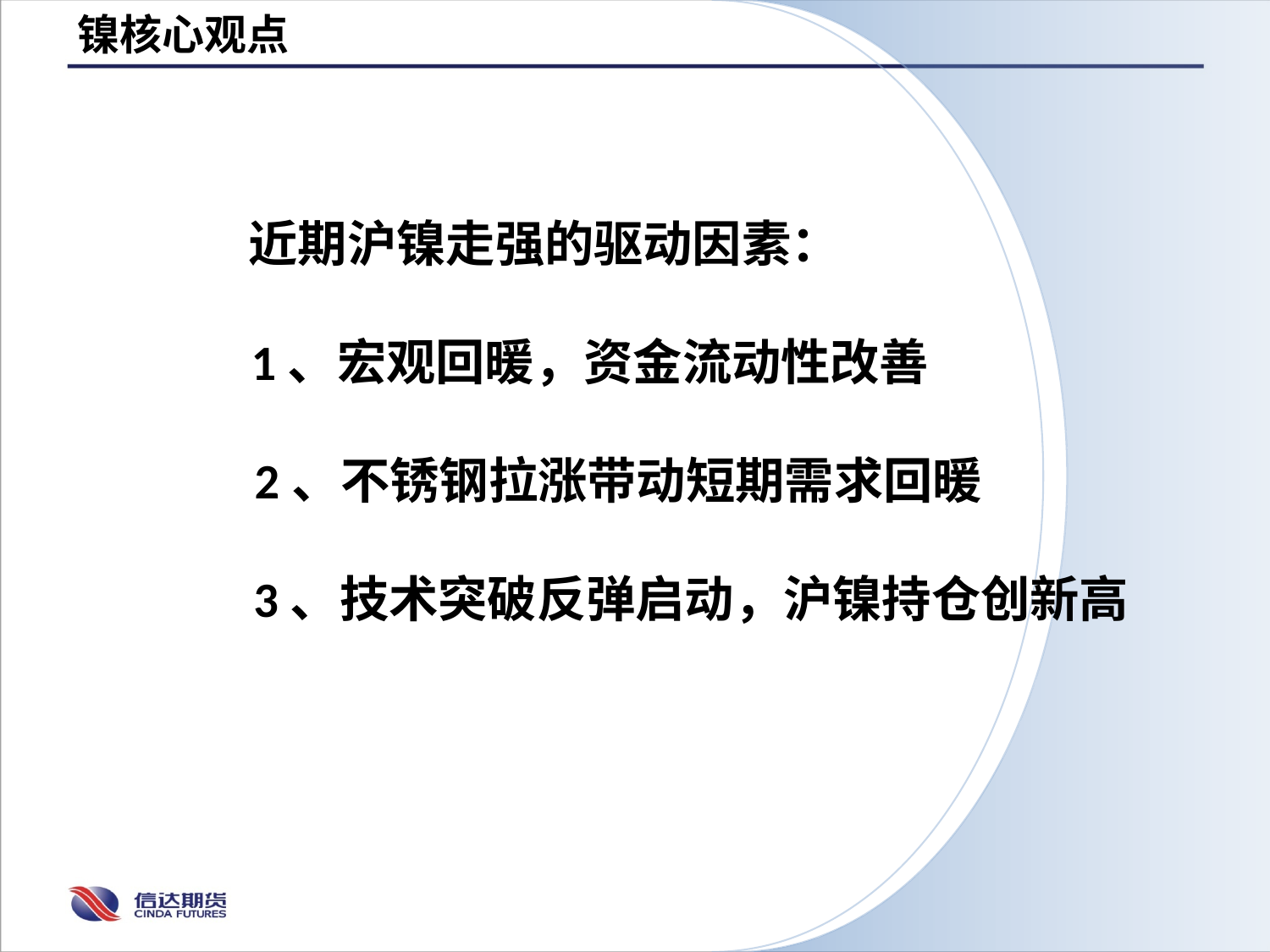

镍核心观点
                    近期沪镍走强的驱动因素：

1、宏观回暖，资金流动性改善

     2、不锈钢拉涨带动短期需求回暖

                  3、技术突破反弹启动，沪镍持仓创新高